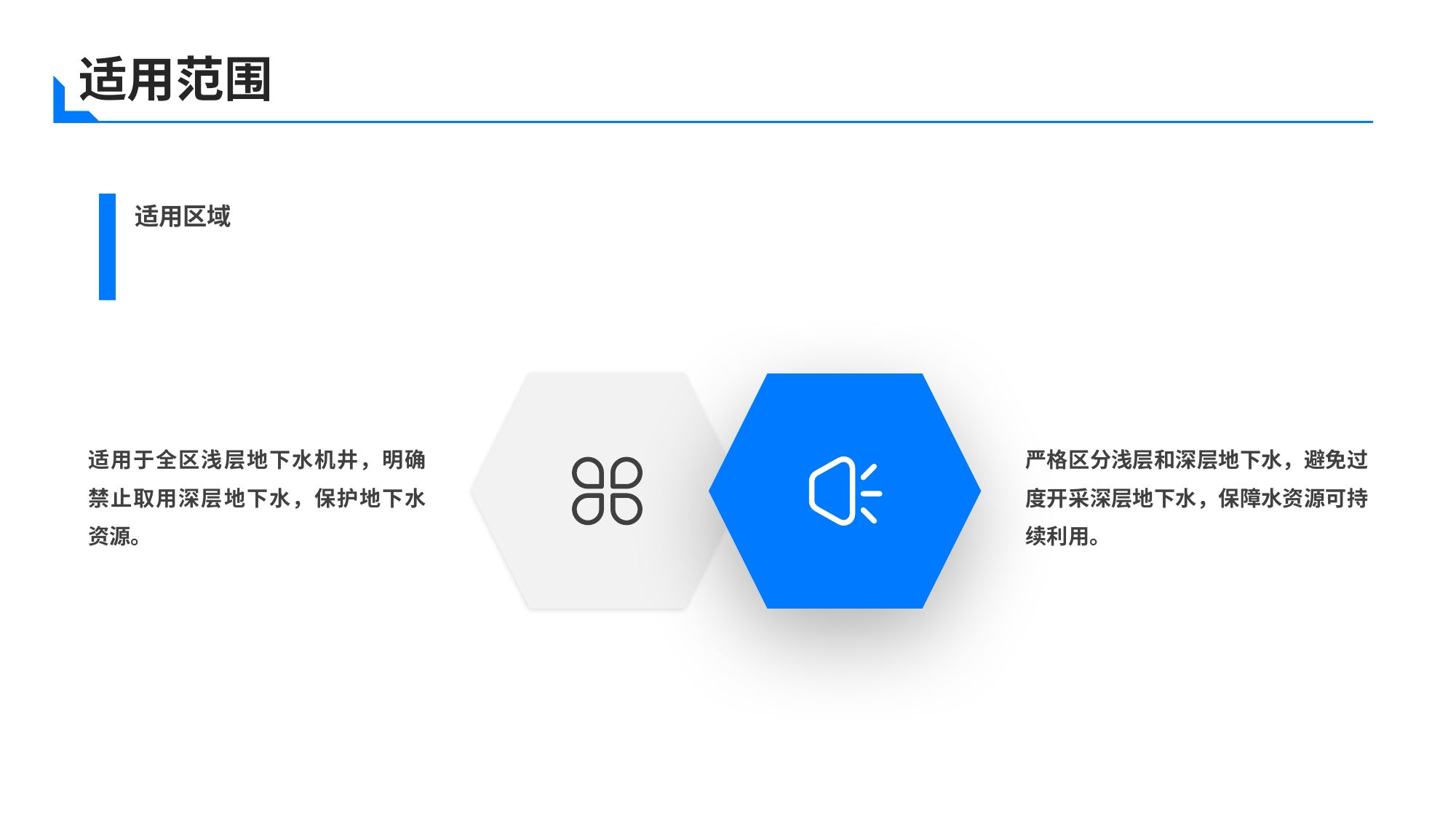

适用范围

适用区域

适用于全区浅层地下水机井，明确禁止取用深层地下水，保护地下水资源。
严格区分浅层和深层地下水，避免过度开采深层地下水，保障水资源可持续利用。